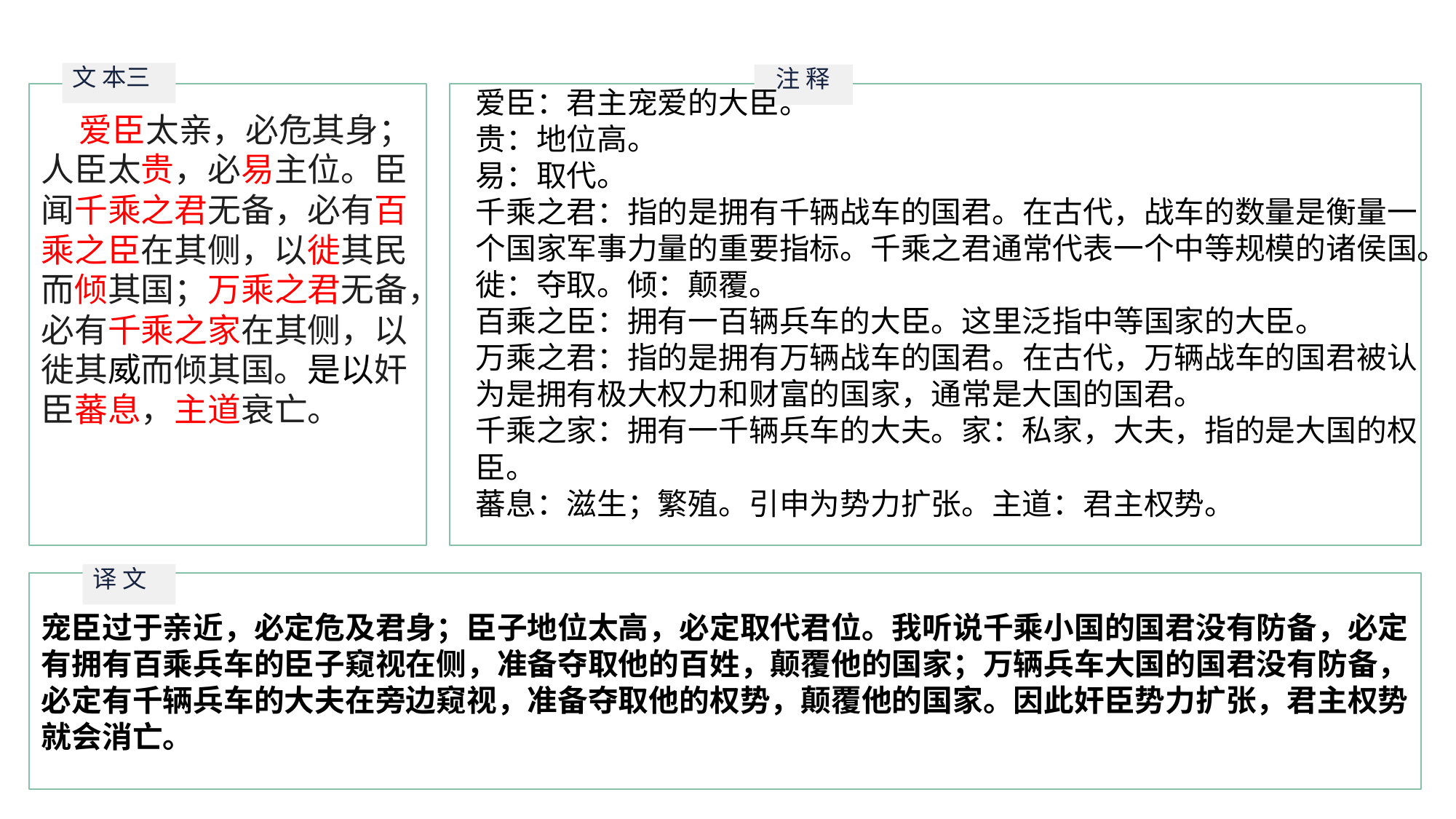

文 本三

注 释

爱臣：君主宠爱的大臣。
贵：地位高。
易：取代。
千乘之君：指的是拥有千辆战车的国君。在古代，战车的数量是衡量一个国家军事力量的重要指标。千乘之君通常代表一个中等规模的诸侯国。
徙：夺取。倾：颠覆。
百乘之臣：拥有一百辆兵车的大臣。这里泛指中等国家的大臣。
万乘之君：指的是拥有万辆战车的国君。在古代，万辆战车的国君被认为是拥有极大权力和财富的国家，通常是大国的国君。
千乘之家：拥有一千辆兵车的大夫。家：私家，大夫，指的是大国的权臣。
蕃息：滋生；繁殖。引申为势力扩张。主道：君主权势。

    爱臣太亲，必危其身；人臣太贵，必易主位。臣闻千乘之君无备，必有百乘之臣在其侧，以徙其民而倾其国；万乘之君无备，必有千乘之家在其侧，以徙其威而倾其国。是以奸臣蕃息，主道衰亡。
译 文

宠臣过于亲近，必定危及君身；臣子地位太高，必定取代君位。我听说千乘小国的国君没有防备，必定有拥有百乘兵车的臣子窥视在侧，准备夺取他的百姓，颠覆他的国家；万辆兵车大国的国君没有防备，必定有千辆兵车的大夫在旁边窥视，准备夺取他的权势，颠覆他的国家。因此奸臣势力扩张，君主权势就会消亡。